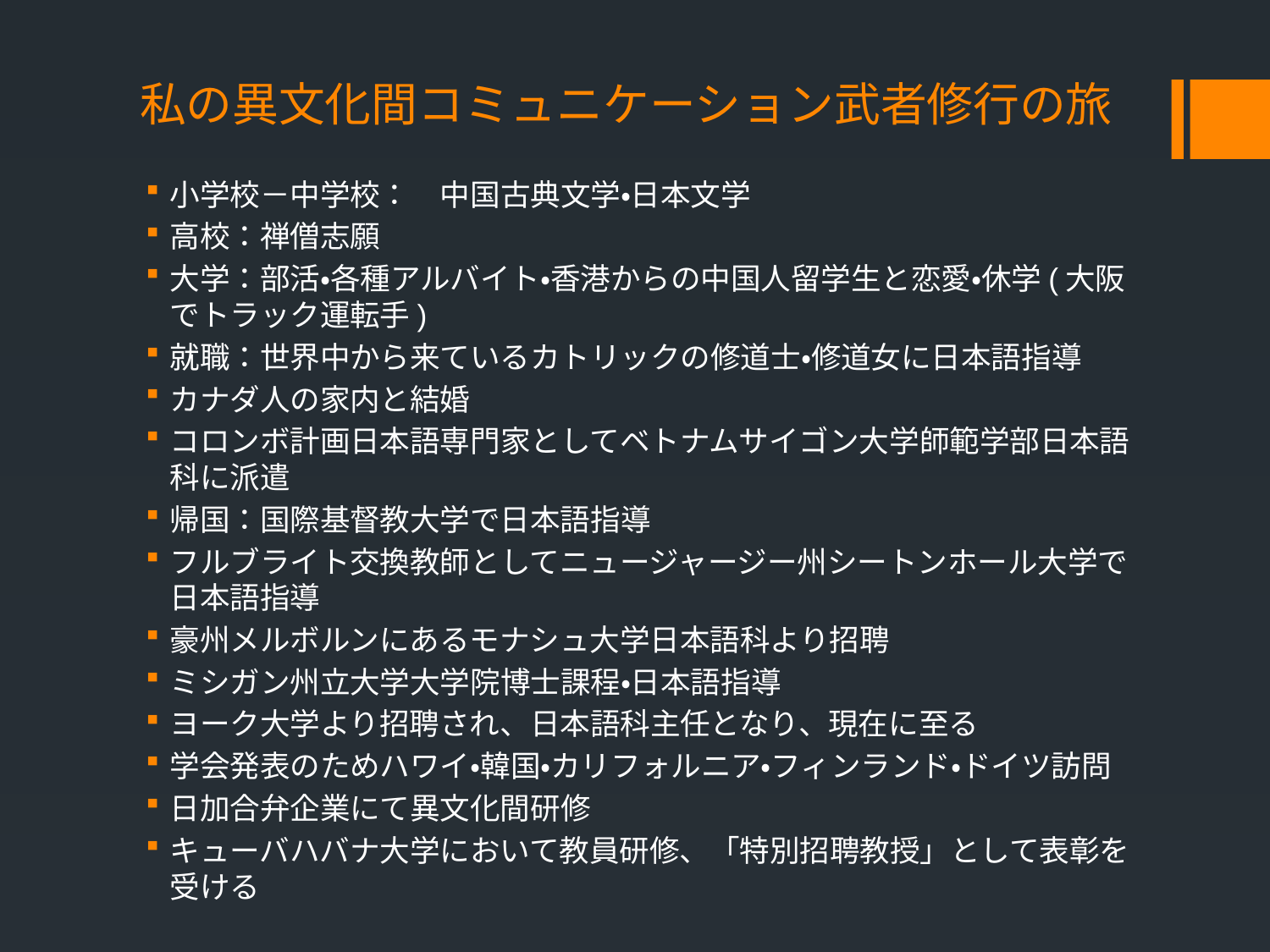

# 私の異文化間コミュニケーション武者修行の旅
小学校－中学校：　中国古典文学・日本文学
高校：禅僧志願
大学：部活・各種アルバイト・香港からの中国人留学生と恋愛・休学(大阪でトラック運転手)
就職：世界中から来ているカトリックの修道士・修道女に日本語指導
カナダ人の家内と結婚
コロンボ計画日本語専門家としてベトナムサイゴン大学師範学部日本語科に派遣
帰国：国際基督教大学で日本語指導
フルブライト交換教師としてニュージャージー州シートンホール大学で日本語指導
豪州メルボルンにあるモナシュ大学日本語科より招聘
ミシガン州立大学大学院博士課程・日本語指導
ヨーク大学より招聘され、日本語科主任となり、現在に至る
学会発表のためハワイ・韓国・カリフォルニア・フィンランド・ドイツ訪問
日加合弁企業にて異文化間研修
キューバハバナ大学において教員研修、「特別招聘教授」として表彰を受ける